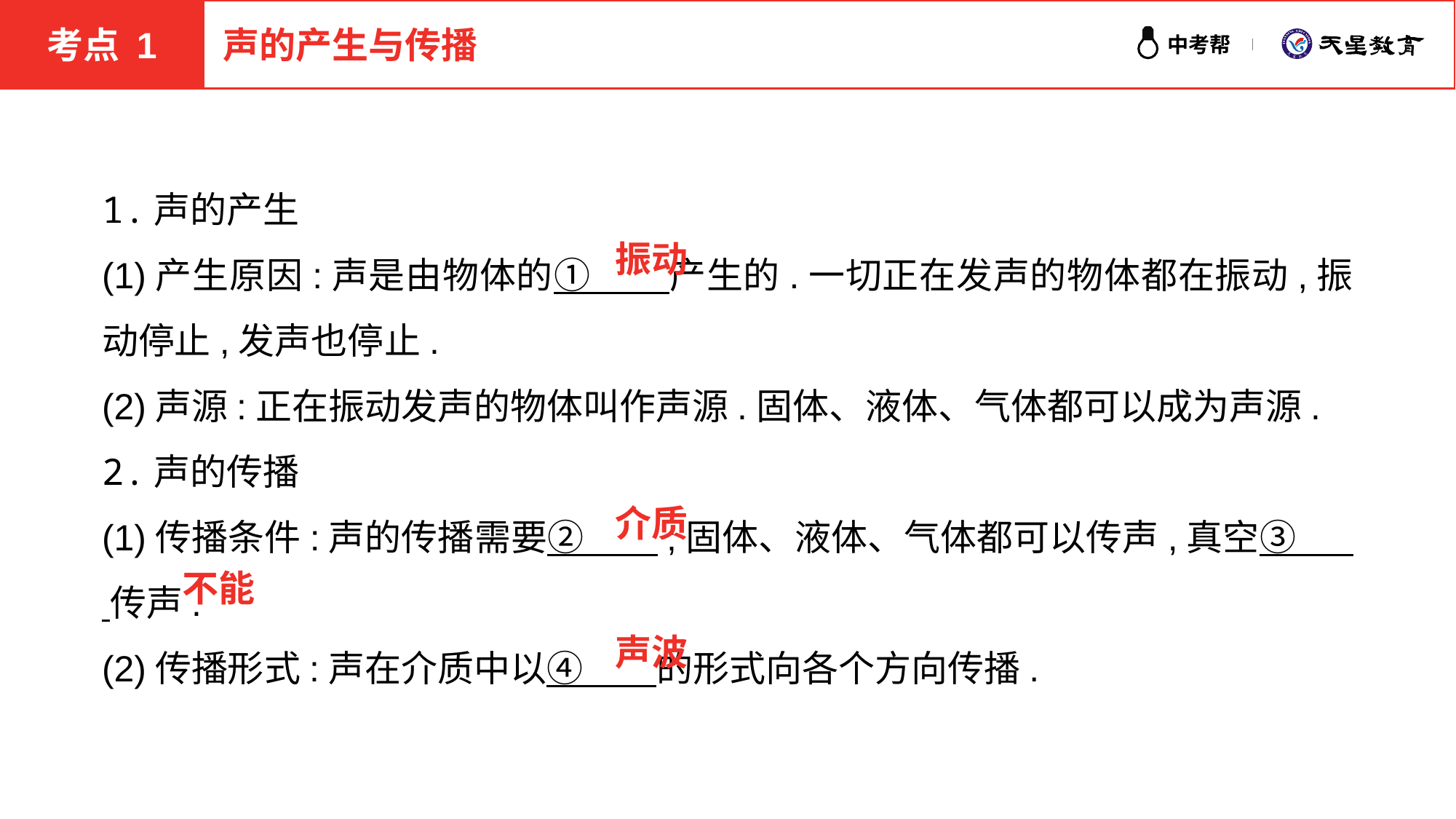

考点 1
声的产生与传播
1.声的产生
(1)产生原因:声是由物体的①         产生的.一切正在发声的物体都在振动,振动停止,发声也停止.
(2)声源:正在振动发声的物体叫作声源.固体、液体、气体都可以成为声源.
2.声的传播
(1)传播条件:声的传播需要②         ;固体、液体、气体都可以传声,真空③         传声.
(2)传播形式:声在介质中以④         的形式向各个方向传播.
振动
介质
不能
声波